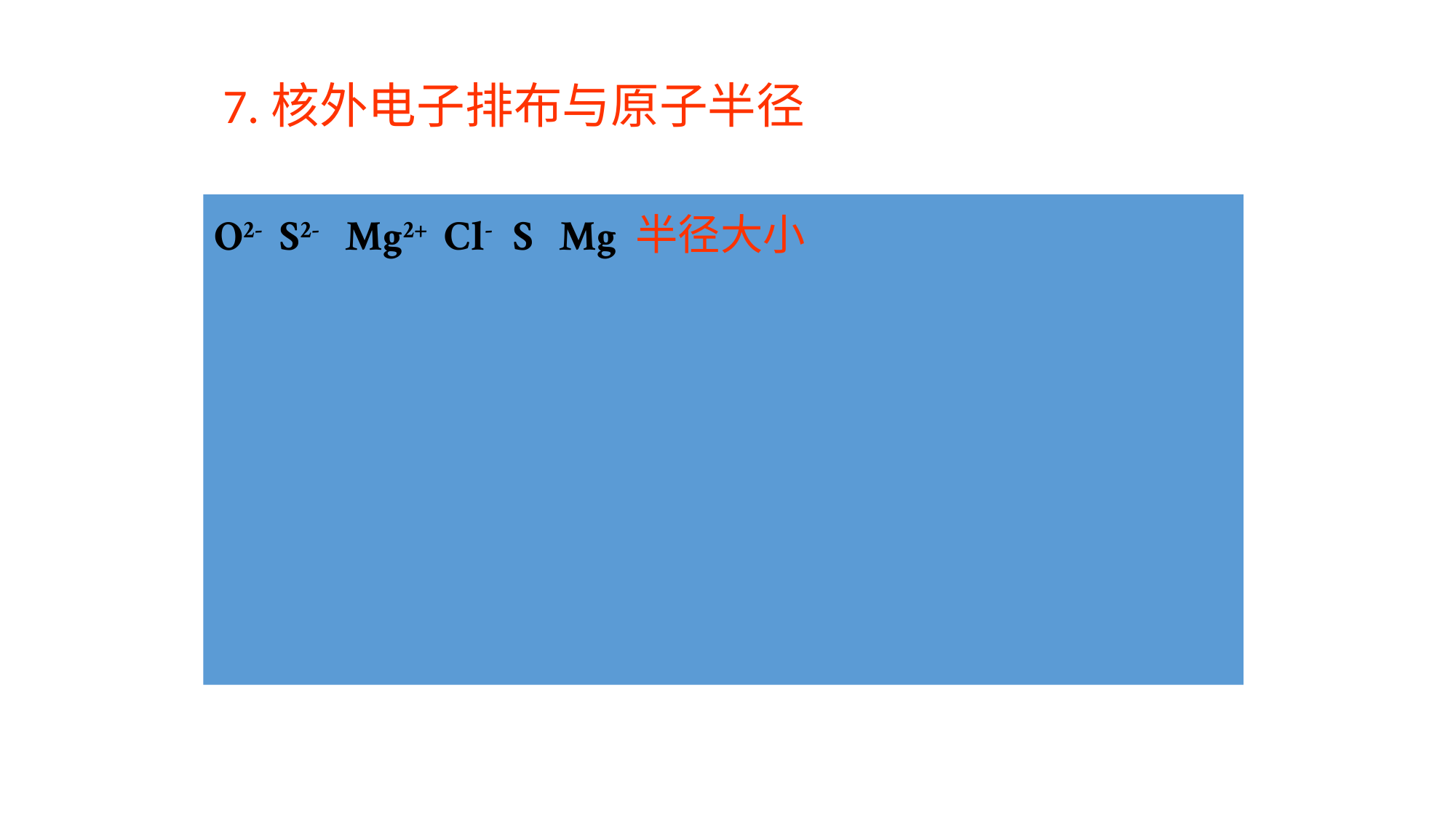

# 7.核外电子排布与原子半径
O2-  S2-   Mg2+  Cl-    S   Mg 半径大小